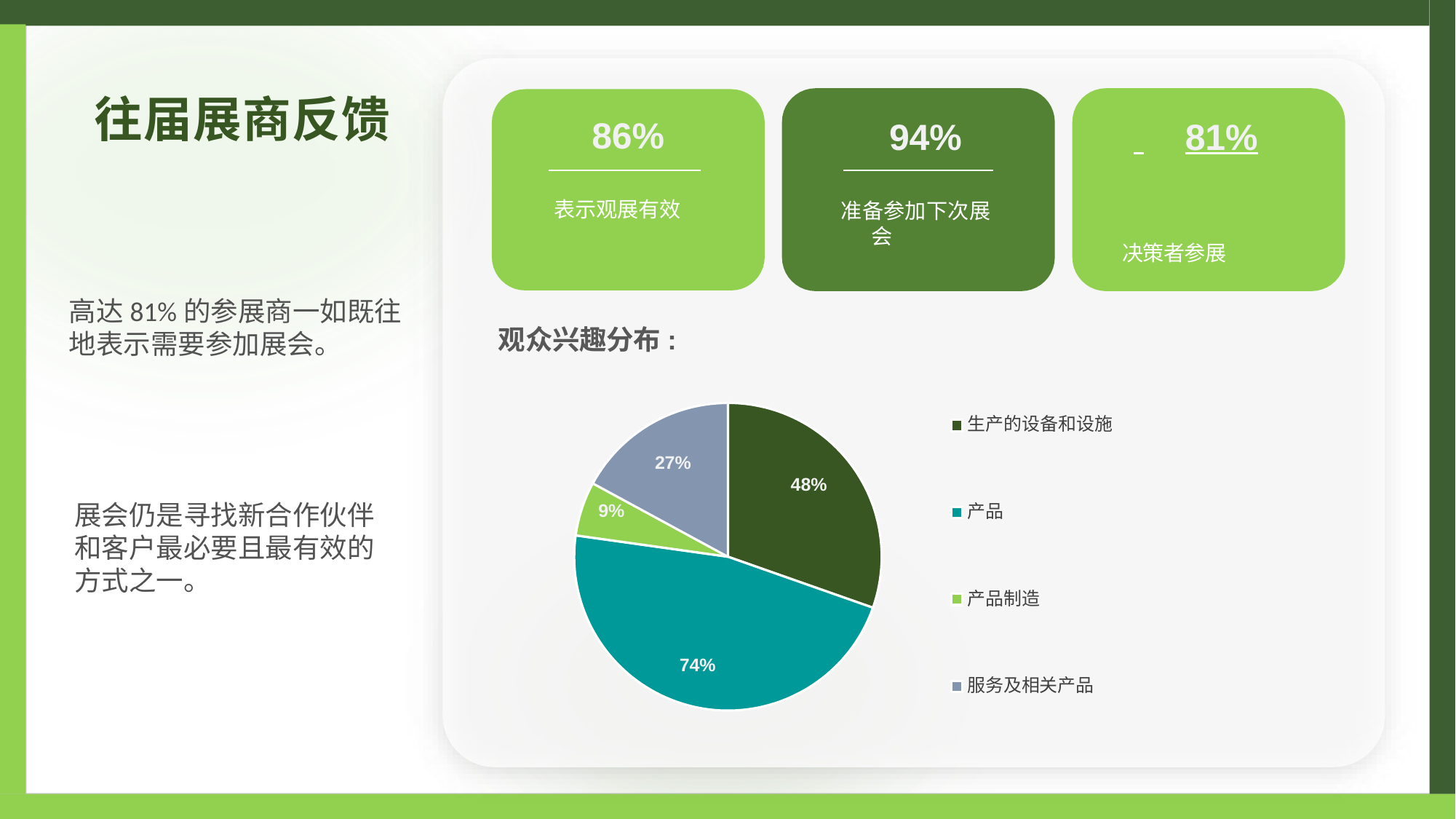

# 往届展商反馈

86%
94%
 	81%
决策者参展

表示观展有效
准备参加下次展会
高达81%的参展商一如既往地表示需要参加展会。
观众兴趣分布:

生产的设备和设施

27%
48%

展会仍是寻找新合作伙伴和客户最必要且最有效的方式之一。
9%
产品

产品制造

74%
服务及相关产品